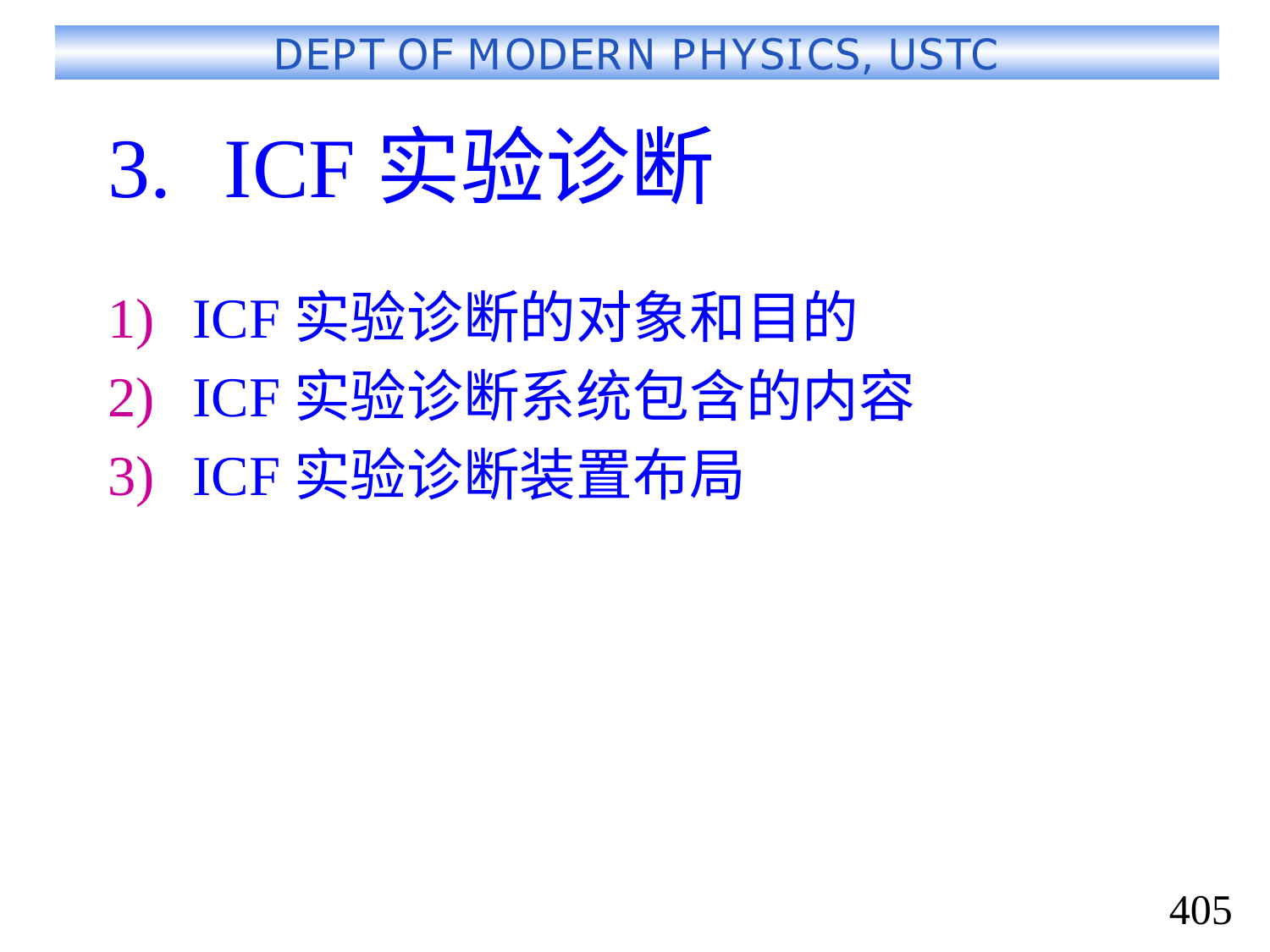

# ICF实验诊断
ICF实验诊断的对象和目的
ICF实验诊断系统包含的内容
ICF实验诊断装置布局